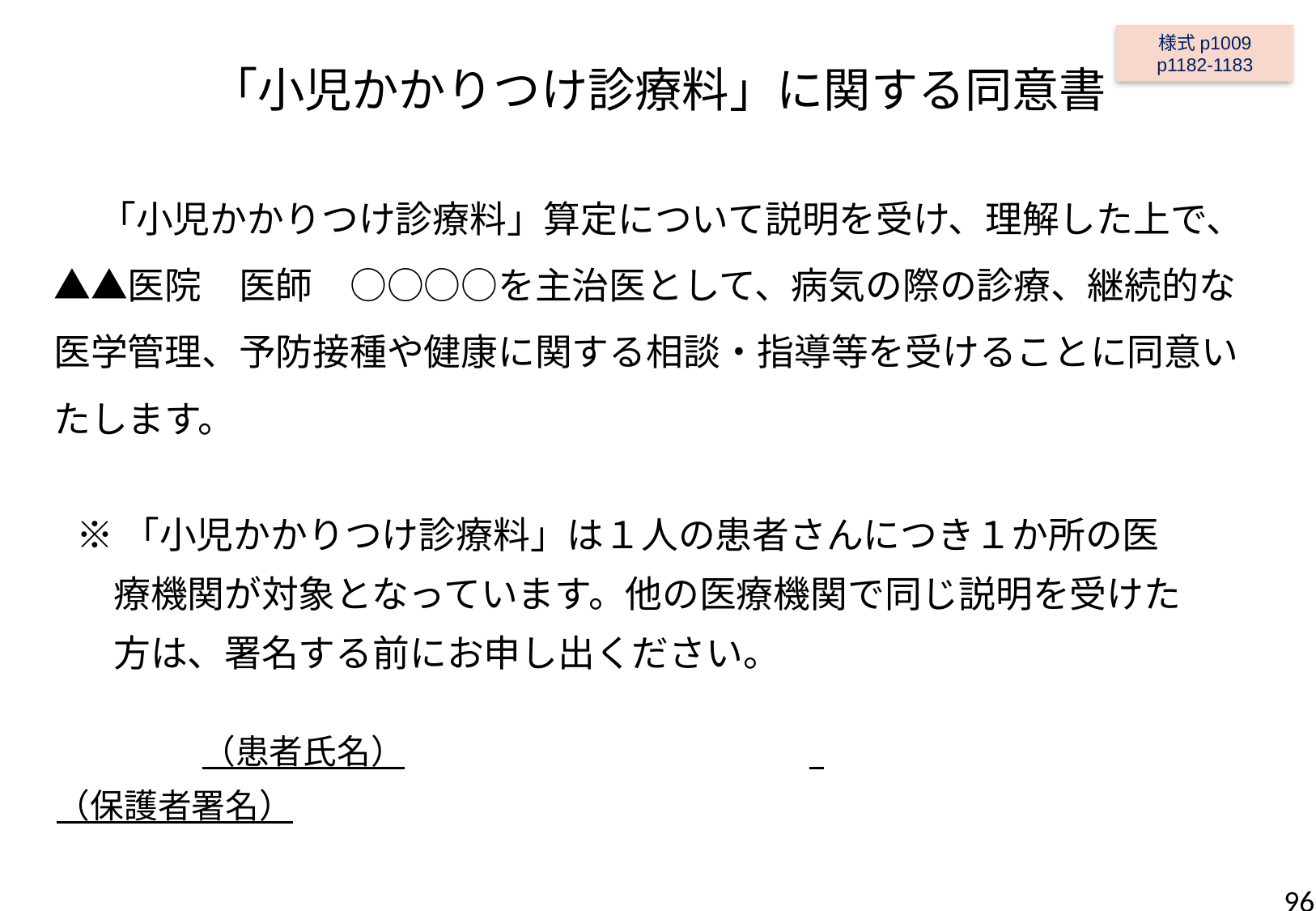

様式p1009
p1182-1183
「小児かかりつけ診療料」に関する同意書

　 「小児かかりつけ診療料」算定について説明を受け、理解した上で、▲▲医院　医師　○○○○を主治医として、病気の際の診療、継続的な医学管理、予防接種や健康に関する相談・指導等を受けることに同意いたします。

※「小児かかりつけ診療料」は１人の患者さんにつき１か所の医
　療機関が対象となっています。他の医療機関で同じ説明を受けた
　方は、署名する前にお申し出ください。

（患者氏名）
（保護者署名）
96